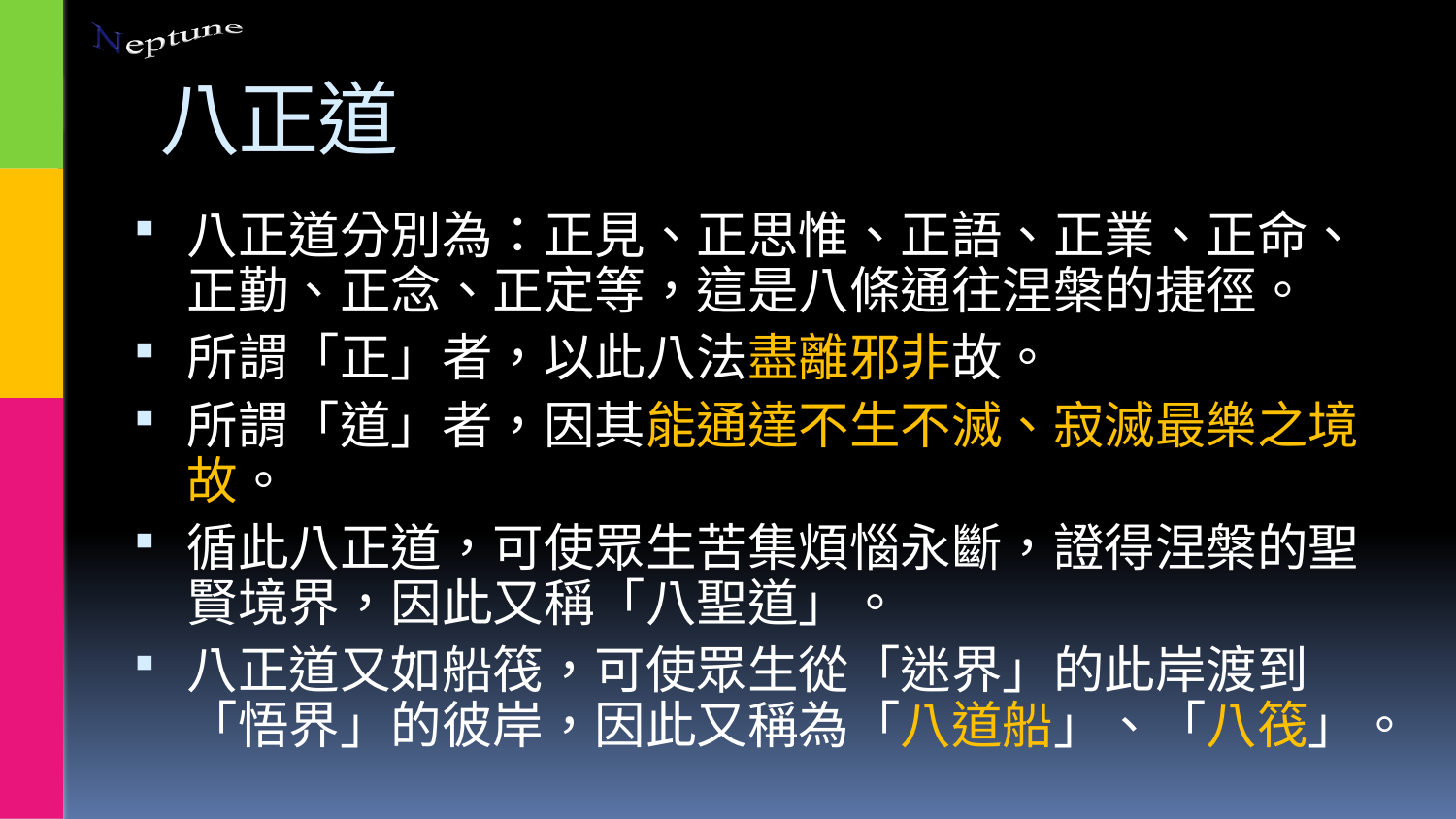

# 八正道
八正道分別為：正見、正思惟、正語、正業、正命、正勤、正念、正定等，這是八條通往涅槃的捷徑。
所謂「正」者，以此八法盡離邪非故。
所謂「道」者，因其能通達不生不滅、寂滅最樂之境故。
循此八正道，可使眾生苦集煩惱永斷，證得涅槃的聖賢境界，因此又稱「八聖道」。
八正道又如船筏，可使眾生從「迷界」的此岸渡到「悟界」的彼岸，因此又稱為「八道船」、「八筏」。